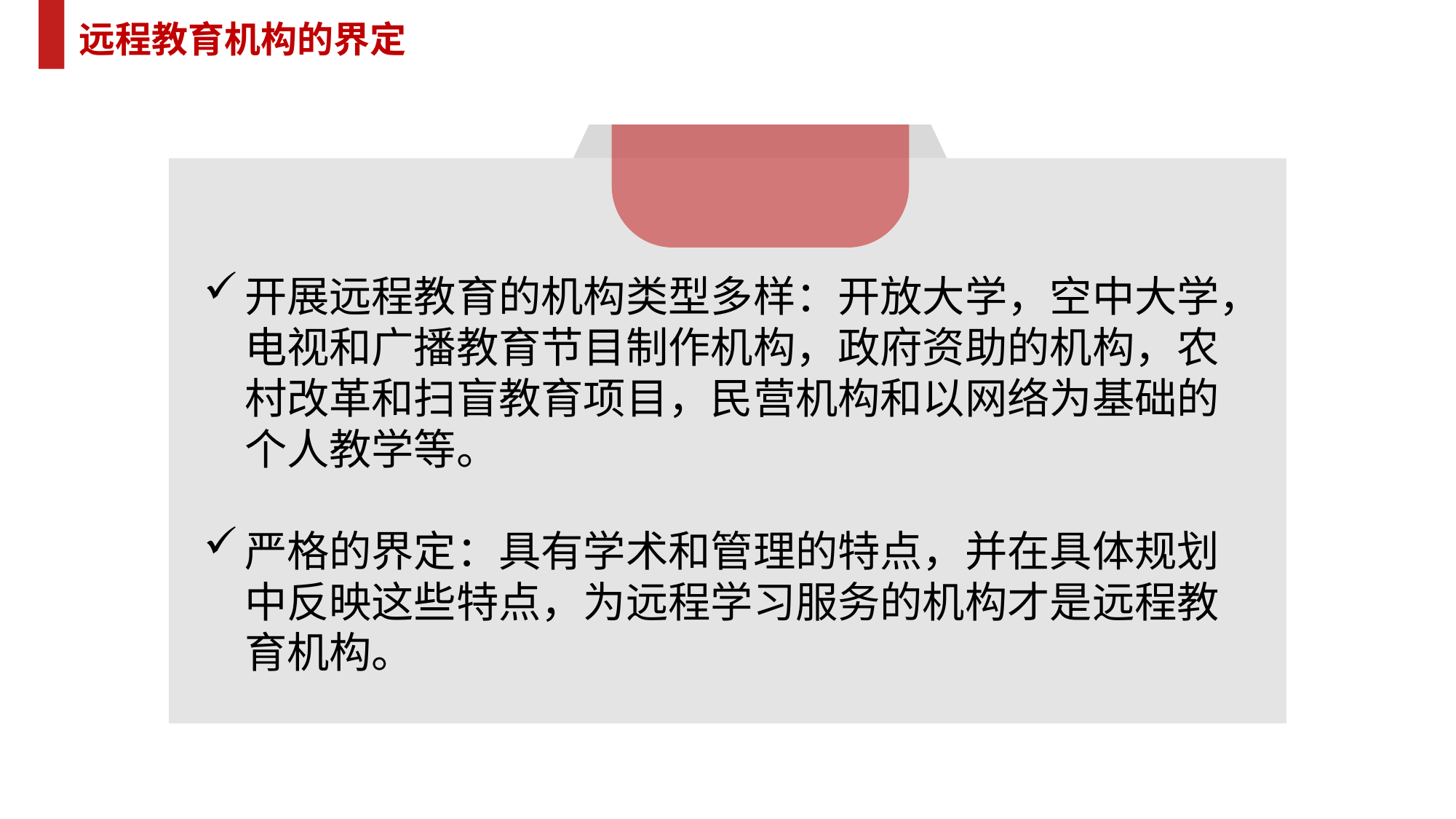

远程教育机构的界定

开展远程教育的机构类型多样：开放大学，空中大学，电视和广播教育节目制作机构，政府资助的机构，农村改革和扫盲教育项目，民营机构和以网络为基础的个人教学等。

严格的界定：具有学术和管理的特点，并在具体规划中反映这些特点，为远程学习服务的机构才是远程教育机构。